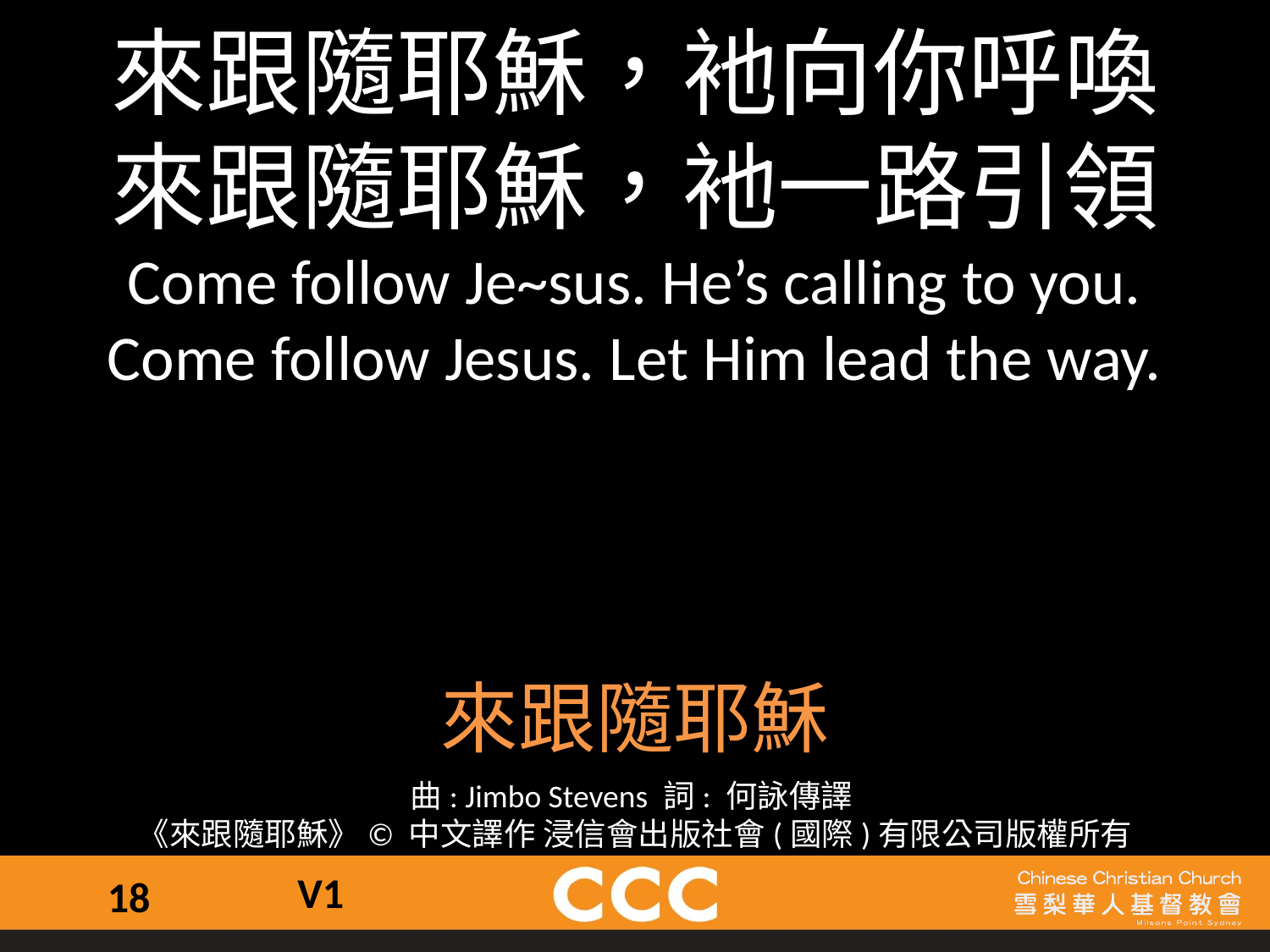

來跟隨耶穌，衪向你呼喚
來跟隨耶穌，衪一路引領
Come follow Je~sus. He’s calling to you.
Come follow Jesus. Let Him lead the way.
來跟隨耶穌
曲: Jimbo Stevens 詞: 何詠傳譯
《來跟隨耶穌》© 中文譯作 浸信會出版社會(國際)有限公司版權所有
V1
18